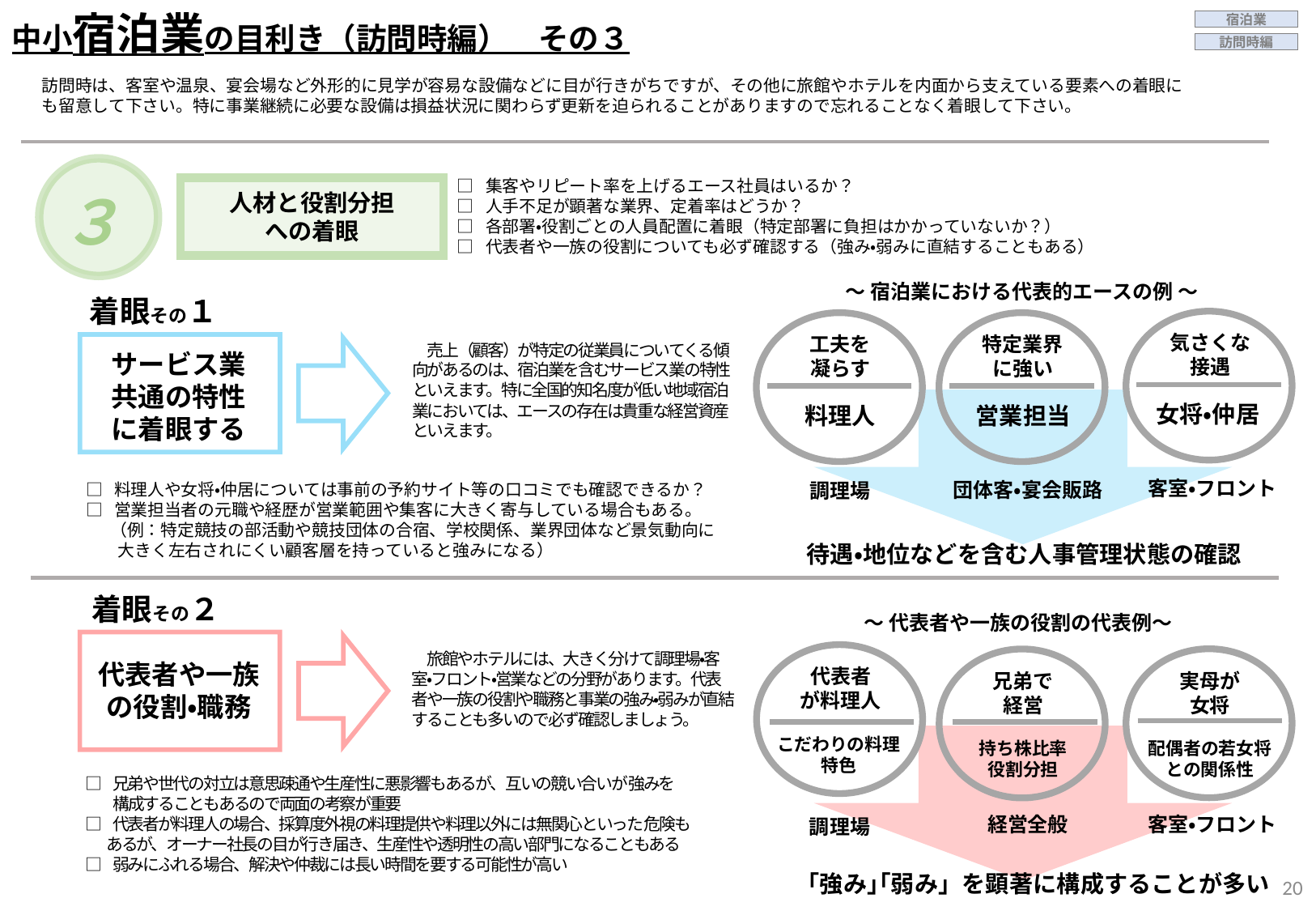

中小宿泊業の目利き（訪問時編）　その３
宿泊業
訪問時編
訪問時は、客室や温泉、宴会場など外形的に見学が容易な設備などに目が行きがちですが、その他に旅館やホテルを内面から支えている要素への着眼にも留意して下さい。特に事業継続に必要な設備は損益状況に関わらず更新を迫られることがありますので忘れることなく着眼して下さい。

３
□  集客やリピート率を上げるエース社員はいるか？
□  人手不足が顕著な業界、定着率はどうか？
□  各部署・役割ごとの人員配置に着眼（特定部署に負担はかかっていないか？）
□  代表者や一族の役割についても必ず確認する（強み・弱みに直結することもある）
人材と役割分担
への着眼
～ 宿泊業における代表的エースの例 ～
着眼その１

気さくな
接遇
女将・仲居
客室・フロント

工夫を
凝らす
料理人
調理場

特定業界
に強い
営業担当
団体客・宴会販路
　売上（顧客）が特定の従業員についてくる傾向があるのは、宿泊業を含むサービス業の特性といえます。特に全国的知名度が低い地域宿泊業においては、エースの存在は貴重な経営資産といえます。

サービス業
共通の特性
に着眼する

□  料理人や女将・仲居については事前の予約サイト等の口コミでも確認できるか？
□  営業担当者の元職や経歴が営業範囲や集客に大きく寄与している場合もある。
 　（例：特定競技の部活動や競技団体の合宿、学校関係、業界団体など景気動向に
 　  大きく左右されにくい顧客層を持っていると強みになる）
待遇・地位などを含む人事管理状態の確認
着眼その２

　旅館やホテルには、大きく分けて調理場・客室・フロント・営業などの分野があります。代表者や一族の役割や職務と事業の強み・弱みが直結することも多いので必ず確認しましょう。
代表者や一族の役割・職務
～ 代表者や一族の役割の代表例～

代表者
が料理人
こだわりの料理
特色
客室・フロント

実母が
女将
配偶者の若女将
との関係性
経営全般

兄弟で
経営
持ち株比率
役割分担
調理場

「強み｣｢弱み」を顕著に構成することが多い
□   兄弟や世代の対立は意思疎通や生産性に悪影響もあるが、互いの競い合いが 強みを
 　  構成することもあるので両面の考察が重要
□   代表者が料理人の場合、採算度外視の料理提供や料理以外には無関心といった 危険も
       あるが、オーナー社長の目が行き届き、生産性や透明性の高い部門になることもある
□   弱みにふれる場合、解決や仲裁には長い時間を要する可能性が高い
20